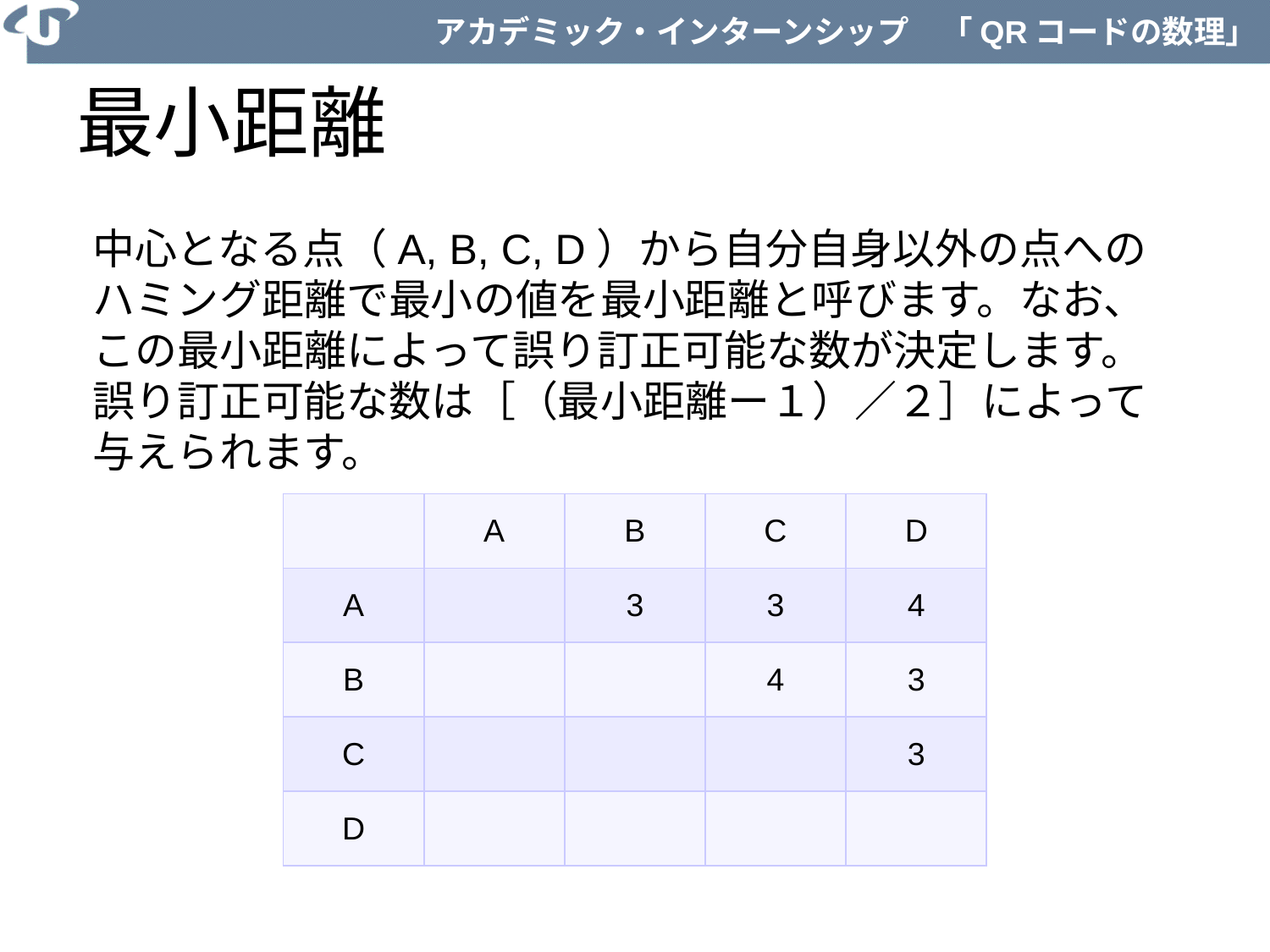

# 最小距離
中心となる点（A, B, C, D）から自分自身以外の点へのハミング距離で最小の値を最小距離と呼びます。なお、この最小距離によって誤り訂正可能な数が決定します。誤り訂正可能な数は［（最小距離ー１）／２］によって与えられます。
|  | A | B | C | D |
| --- | --- | --- | --- | --- |
| A |  | 3 | 3 | 4 |
| B |  |  | 4 | 3 |
| C |  |  |  | 3 |
| D |  |  |  |  |